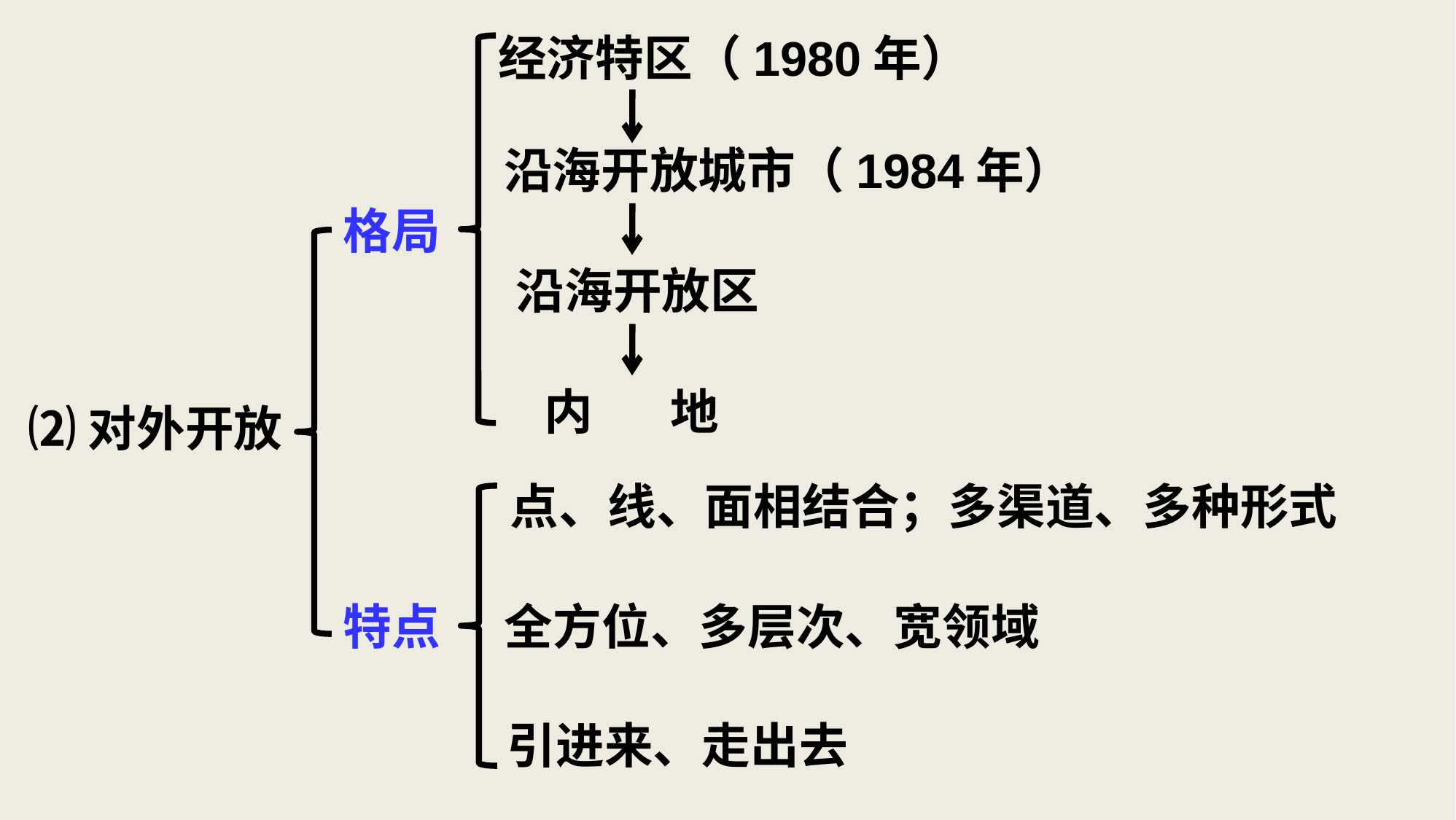

经济特区（1980年）

沿海开放城市（1984年）
格局
特点
沿海开放区

内       地
⑵对外开放
点、线、面相结合；多渠道、多种形式

全方位、多层次、宽领域
引进来、走出去